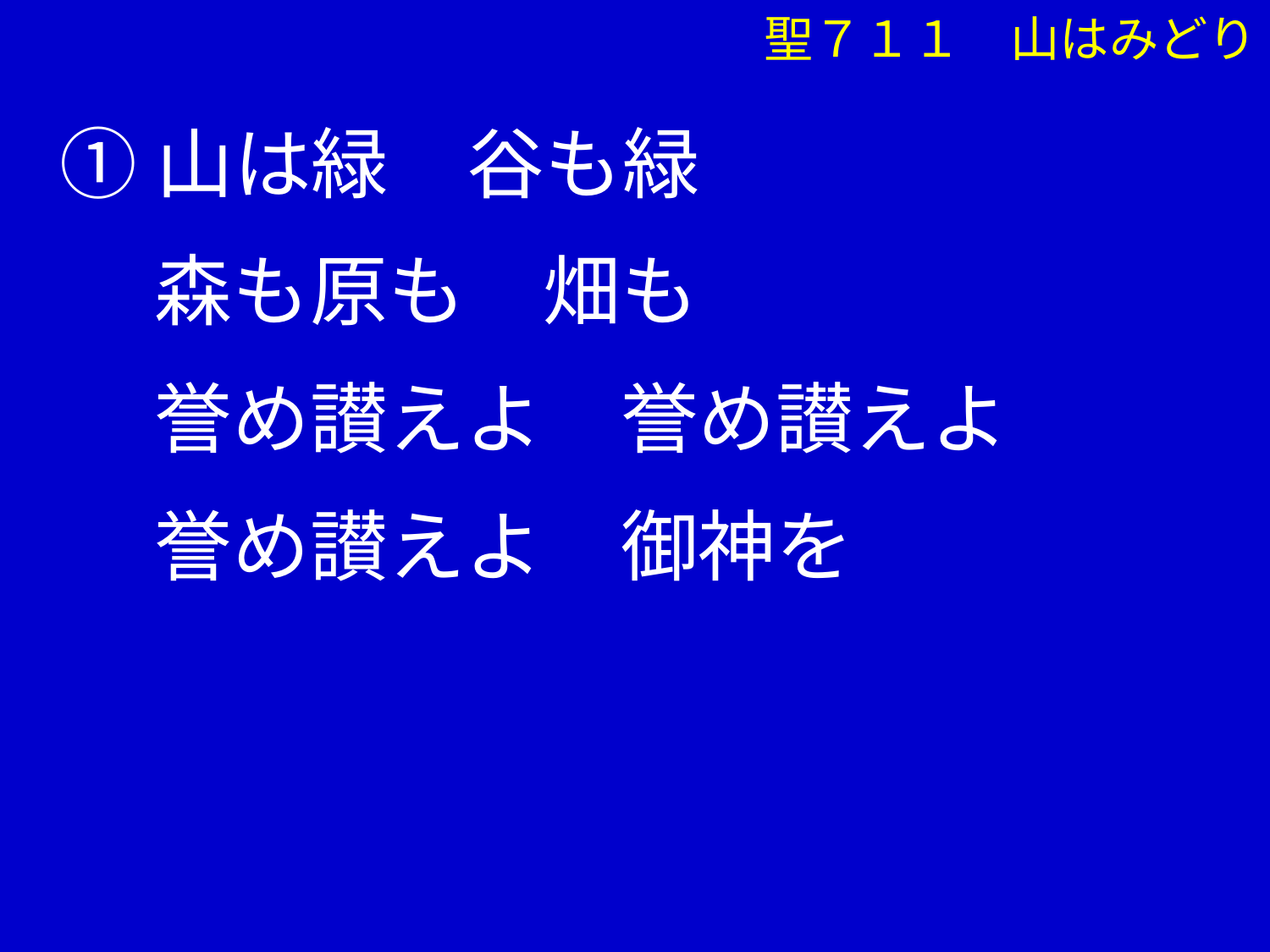

聖７１１　山はみどり
①山は緑　谷も緑
　 森も原も　畑も
　 誉め讃えよ　誉め讃えよ
　 誉め讃えよ　御神を